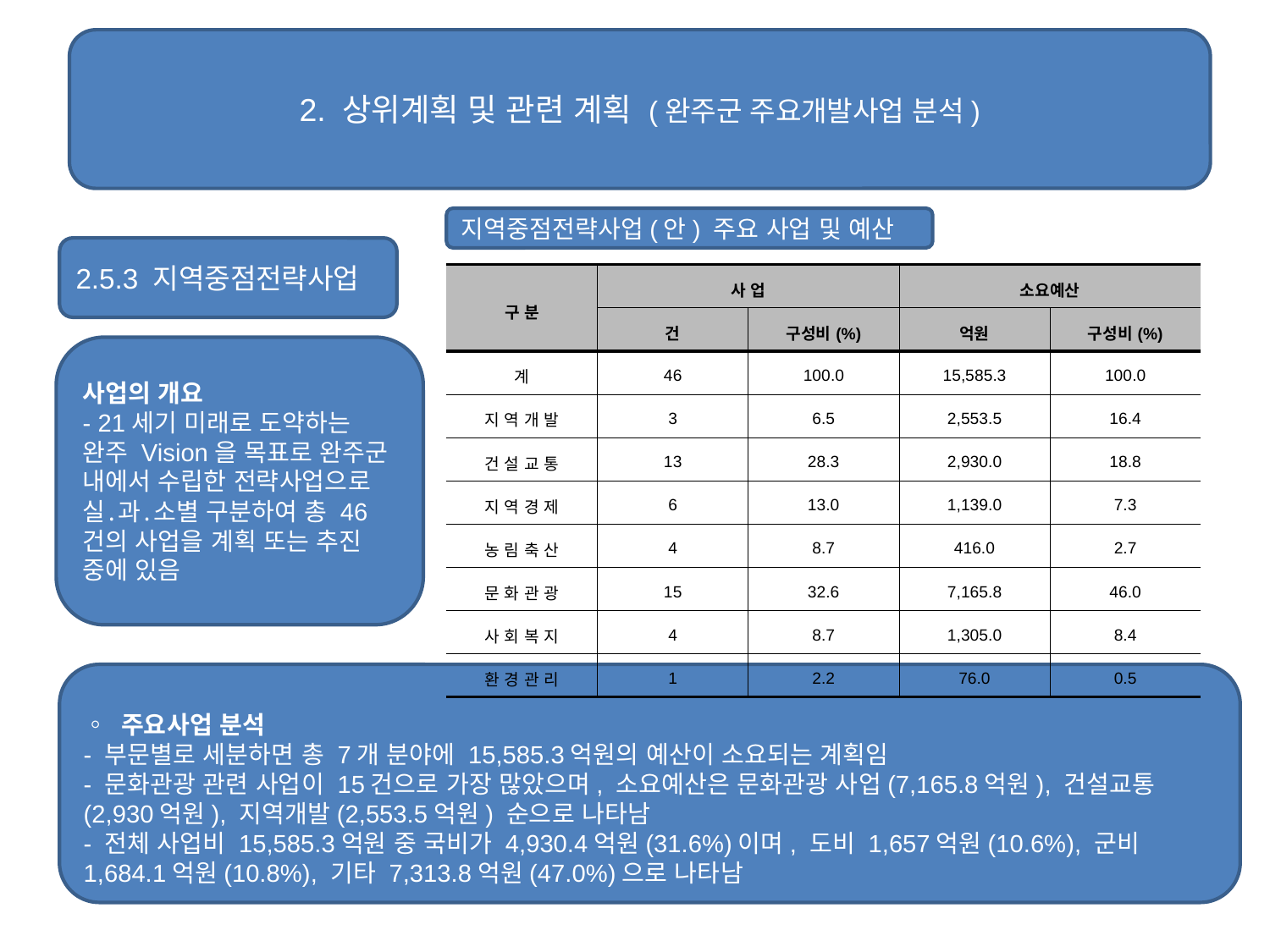

2. 상위계획 및 관련 계획 (완주군 주요개발사업 분석)

#
지역중점전략사업(안) 주요 사업 및 예산
2.5.3 지역중점전략사업
| 구 분 | 사 업 |  | 소요예산 |  |
| --- | --- | --- | --- | --- |
|  | 건 | 구성비(%) | 억원 | 구성비(%) |
| 계 | 46 | 100.0 | 15,585.3 | 100.0 |
| 지 역 개 발 | 3 | 6.5 | 2,553.5 | 16.4 |
| 건 설 교 통 | 13 | 28.3 | 2,930.0 | 18.8 |
| 지 역 경 제 | 6 | 13.0 | 1,139.0 | 7.3 |
| 농 림 축 산 | 4 | 8.7 | 416.0 | 2.7 |
| 문 화 관 광 | 15 | 32.6 | 7,165.8 | 46.0 |
| 사 회 복 지 | 4 | 8.7 | 1,305.0 | 8.4 |
| 환 경 관 리 | 1 | 2.2 | 76.0 | 0.5 |
사업의 개요
- 21세기 미래로 도약하는 완주 Vision을 목표로 완주군 내에서 수립한 전략사업으로 실․과․소별 구분하여 총 46건의 사업을 계획 또는 추진 중에 있음

◦ 주요사업 분석
- 부문별로 세분하면 총 7개 분야에 15,585.3억원의 예산이 소요되는 계획임
- 문화관광 관련 사업이 15건으로 가장 많았으며, 소요예산은 문화관광 사업(7,165.8억원), 건설교통(2,930억원), 지역개발(2,553.5억원) 순으로 나타남
- 전체 사업비 15,585.3억원 중 국비가 4,930.4억원(31.6%)이며, 도비 1,657억원(10.6%), 군비 1,684.1억원(10.8%), 기타 7,313.8억원(47.0%)으로 나타남